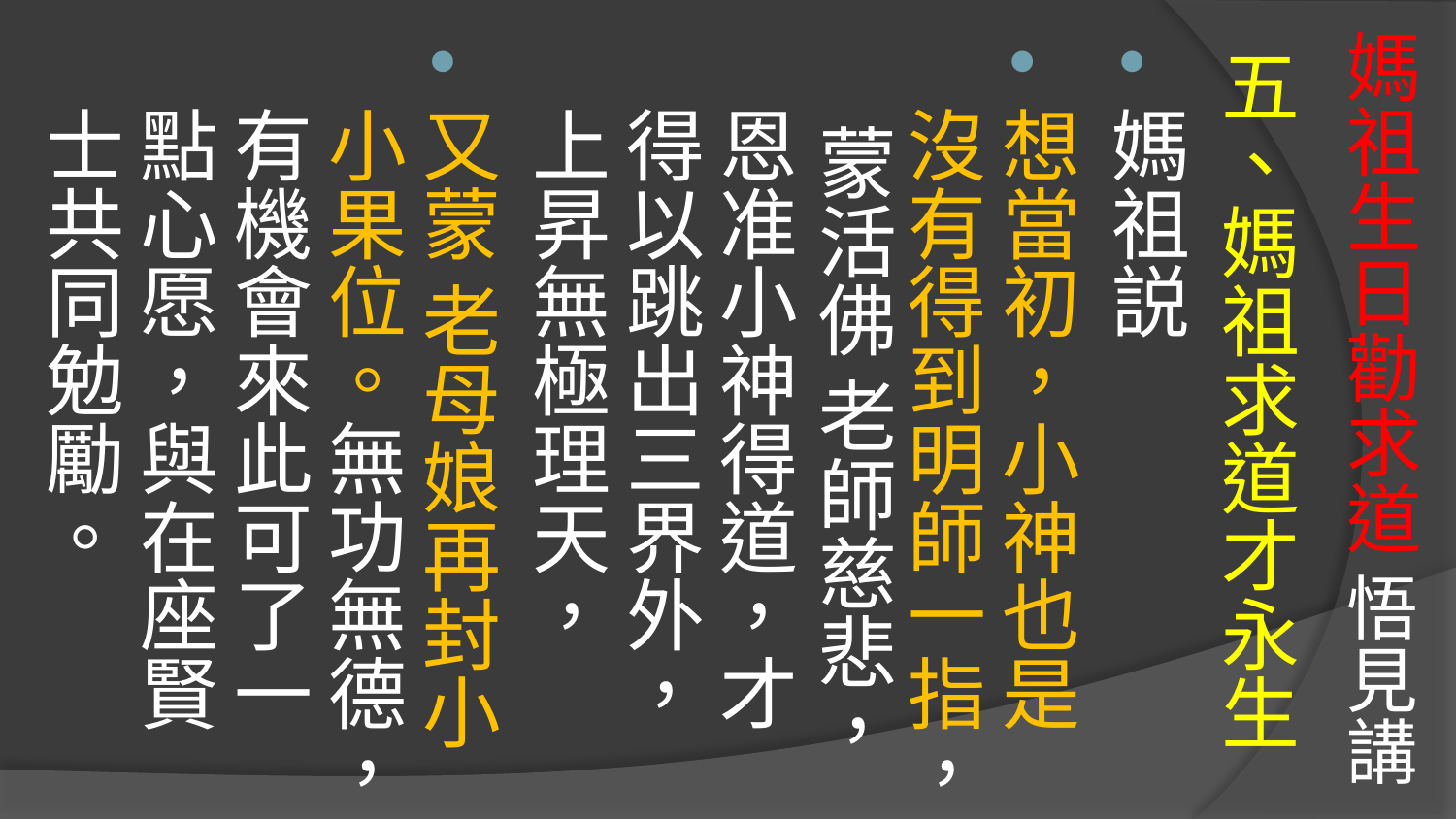

# 媽祖生日勸求道 悟見講
五、媽祖求道才永生
媽祖説
想當初，小神也是沒有得到明師一指， 蒙活佛 老師慈悲，恩准小神得道，才得以跳出三界外，上昇無極理天，
又蒙 老母娘再封小小果位。無功無德，有機會來此可了一點心愿，與在座賢士共同勉勵。